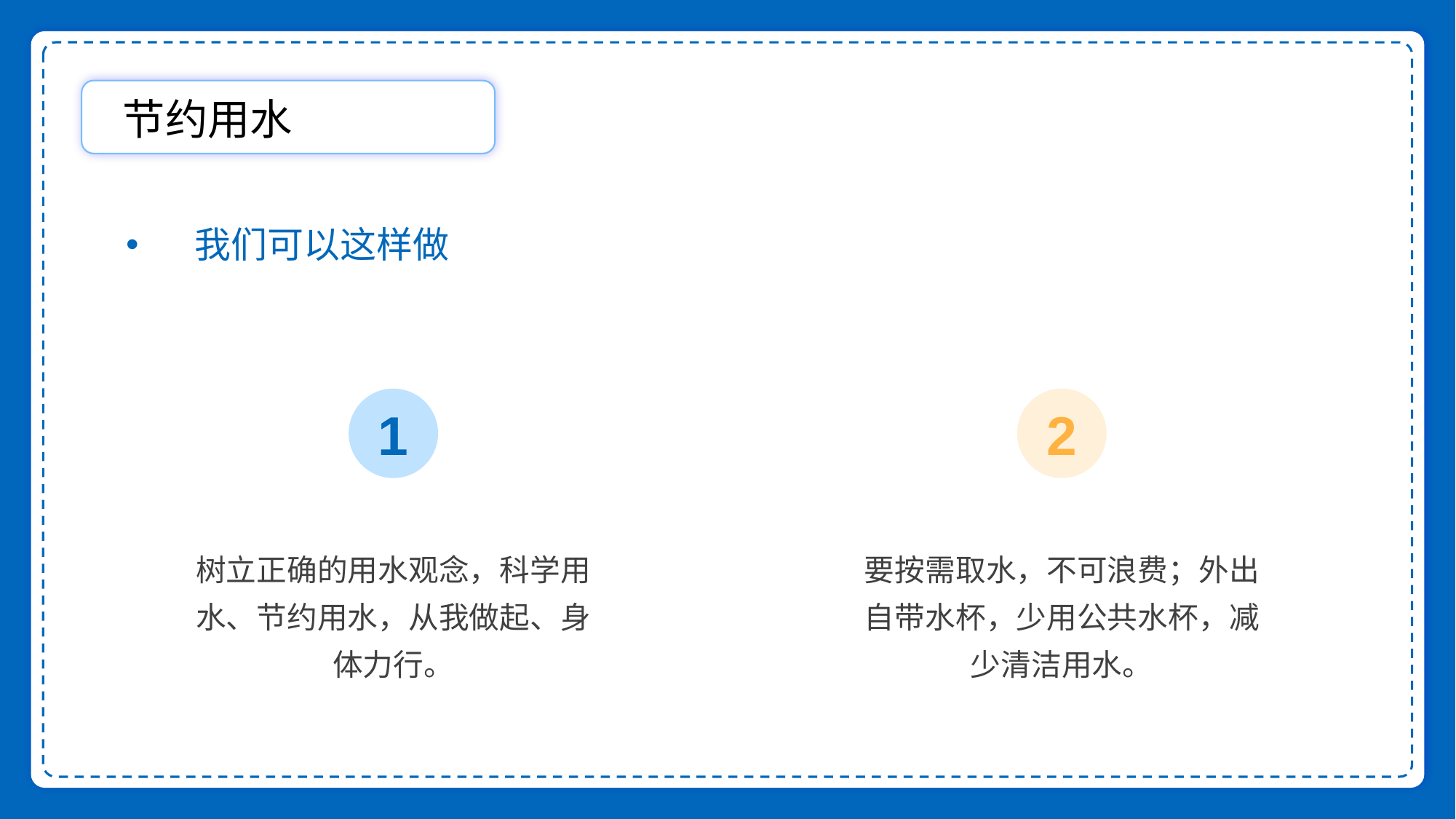

节约用水
我们可以这样做
1
树立正确的用水观念，科学用水、节约用水，从我做起、身体力行。
2
要按需取水，不可浪费；外出自带水杯，少用公共水杯，减少清洁用水。